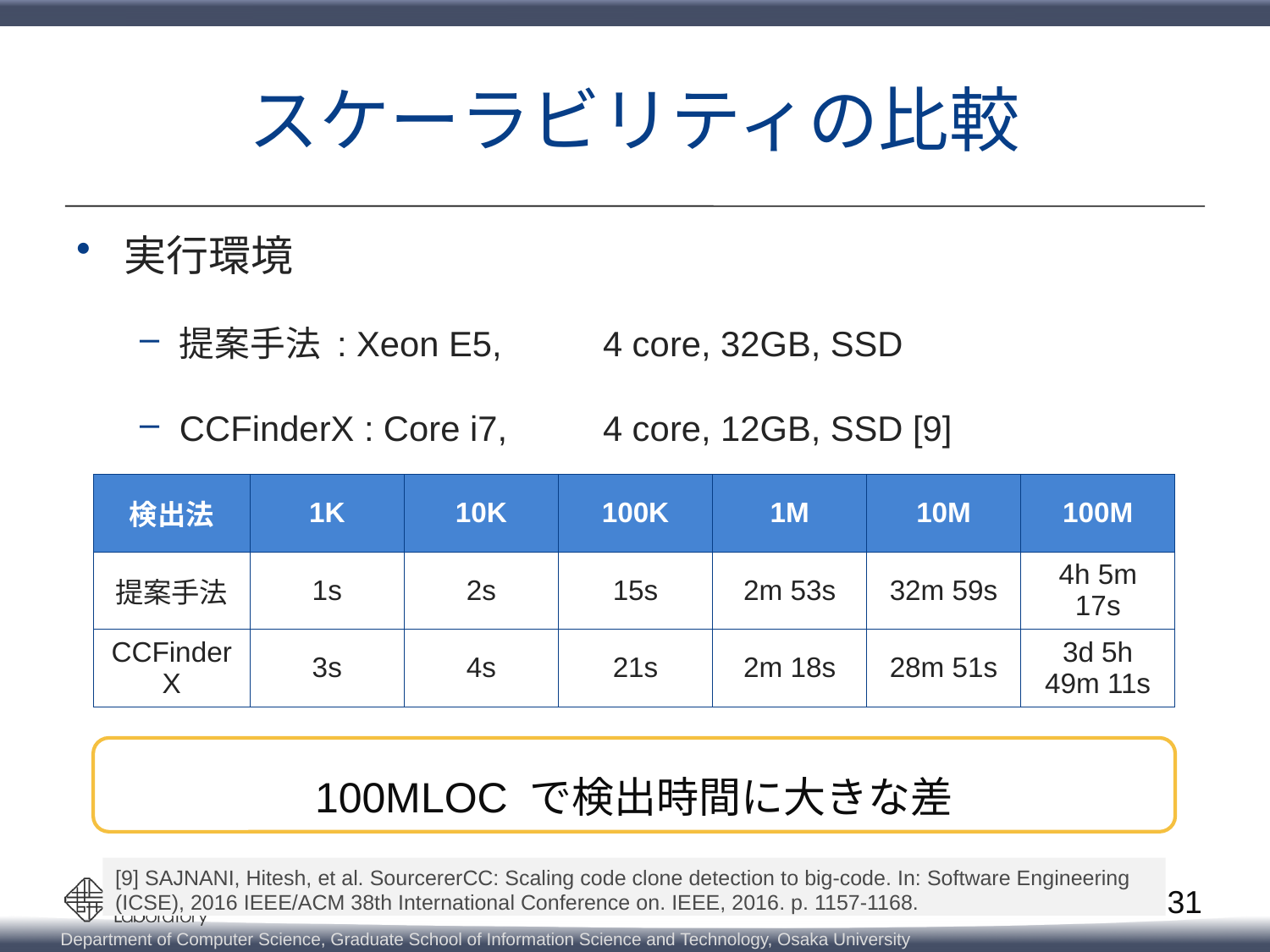

# スケーラビリティの比較
実行環境
提案手法 : Xeon E5, 	4 core, 32GB, SSD
CCFinderX : Core i7, 	4 core, 12GB, SSD [9]
| 検出法 | 1K | 10K | 100K | 1M | 10M | 100M |
| --- | --- | --- | --- | --- | --- | --- |
| 提案手法 | 1s | 2s | 15s | 2m 53s | 32m 59s | 4h 5m 17s |
| CCFinderX | 3s | 4s | 21s | 2m 18s | 28m 51s | 3d 5h 49m 11s |
100MLOC で検出時間に大きな差
[9] SAJNANI, Hitesh, et al. SourcererCC: Scaling code clone detection to big-code. In: Software Engineering (ICSE), 2016 IEEE/ACM 38th International Conference on. IEEE, 2016. p. 1157-1168.
31